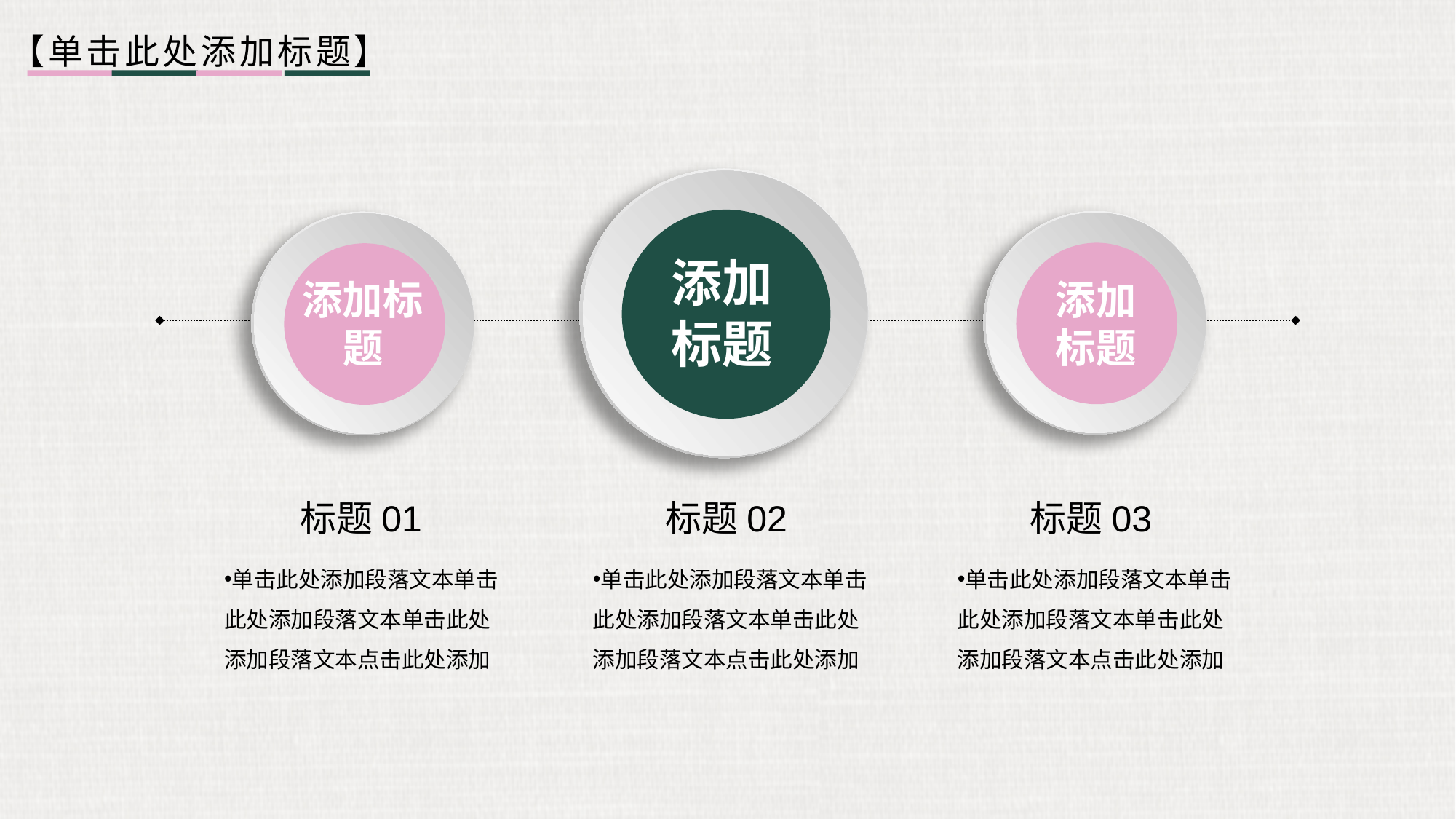

【单击此处添加标题】

添加标题

添加标题

添加标题
标题01
标题02
标题03
单击此处添加段落文本单击此处添加段落文本单击此处添加段落文本点击此处添加

单击此处添加段落文本单击此处添加段落文本单击此处添加段落文本点击此处添加

单击此处添加段落文本单击此处添加段落文本单击此处添加段落文本点击此处添加